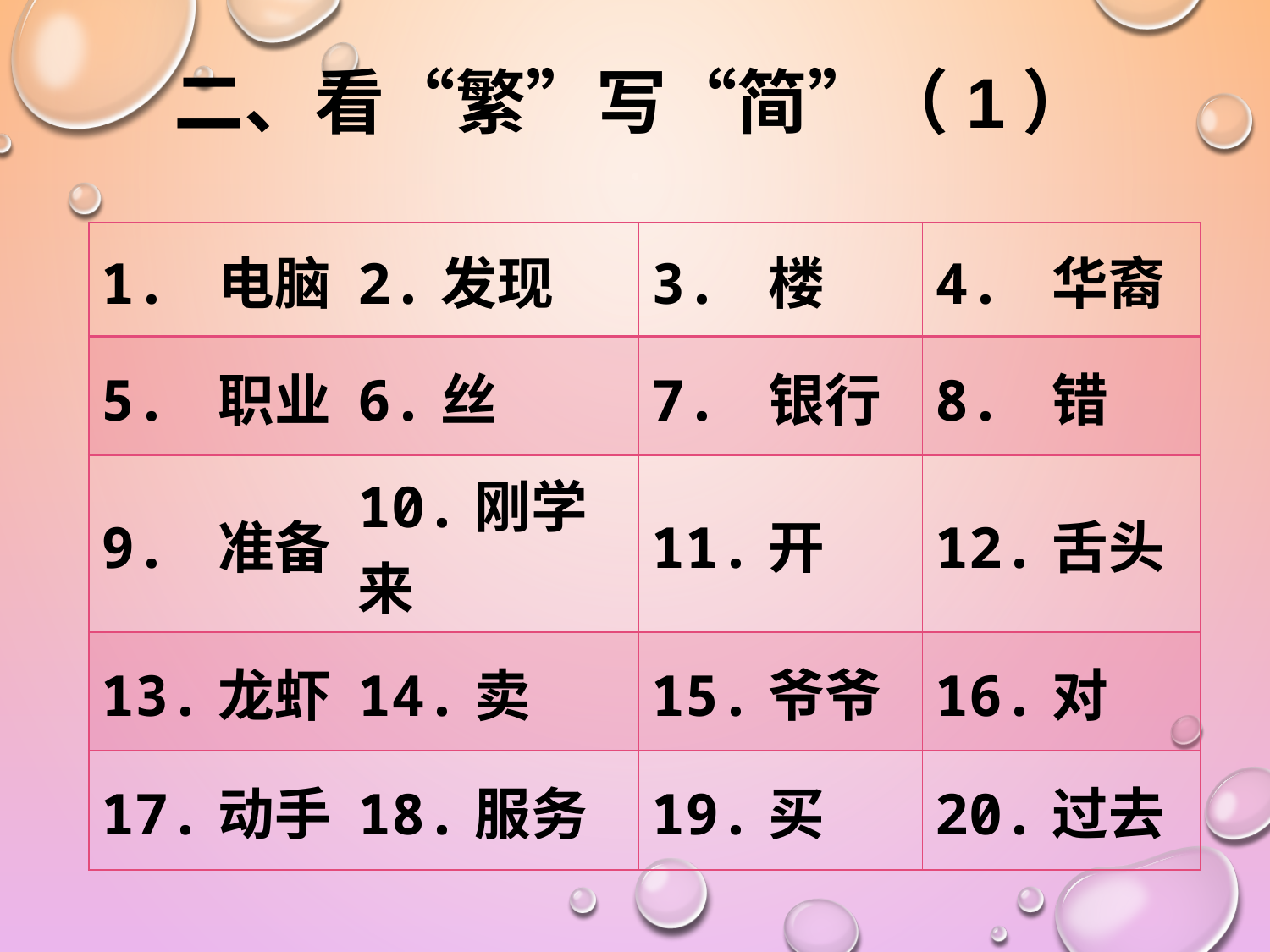

二、看“繁”写“简”（1）
| 1. 电脑 | 2.发现 | 3. 楼 | 4. 华裔 |
| --- | --- | --- | --- |
| 5. 职业 | 6.丝 | 7. 银行 | 8. 错 |
| 9. 准备 | 10.刚学来 | 11.开 | 12.舌头 |
| 13.龙虾 | 14.卖 | 15.爷爷 | 16.对 |
| 17.动手 | 18.服务 | 19.买 | 20.过去 |